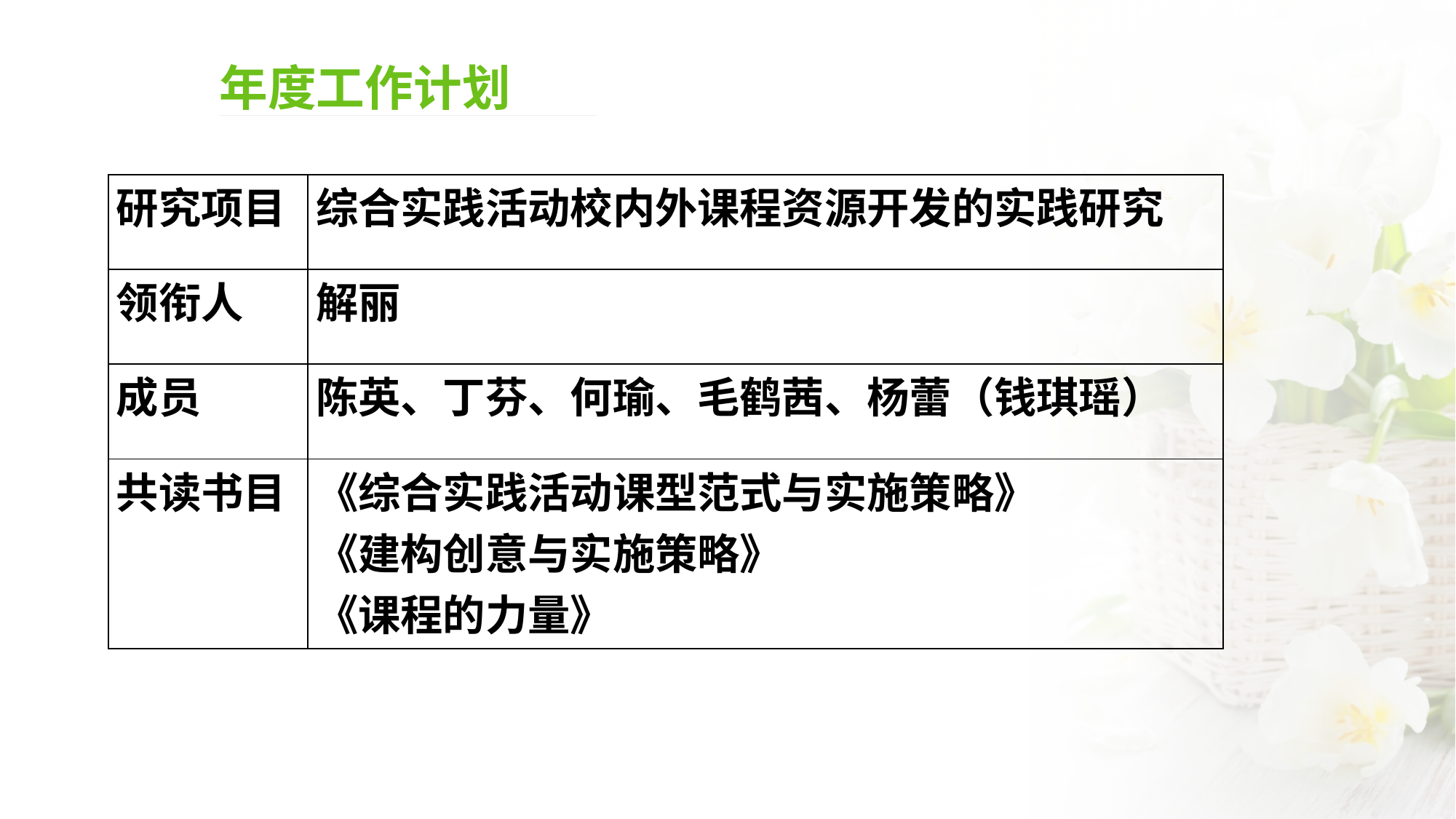

年度工作计划
| 研究项目 | 综合实践活动校内外课程资源开发的实践研究 |
| --- | --- |
| 领衔人 | 解丽 |
| 成员 | 陈英、丁芬、何瑜、毛鹤茜、杨蕾（钱琪瑶） |
| 共读书目 | 《综合实践活动课型范式与实施策略》 《建构创意与实施策略》 《课程的力量》 |